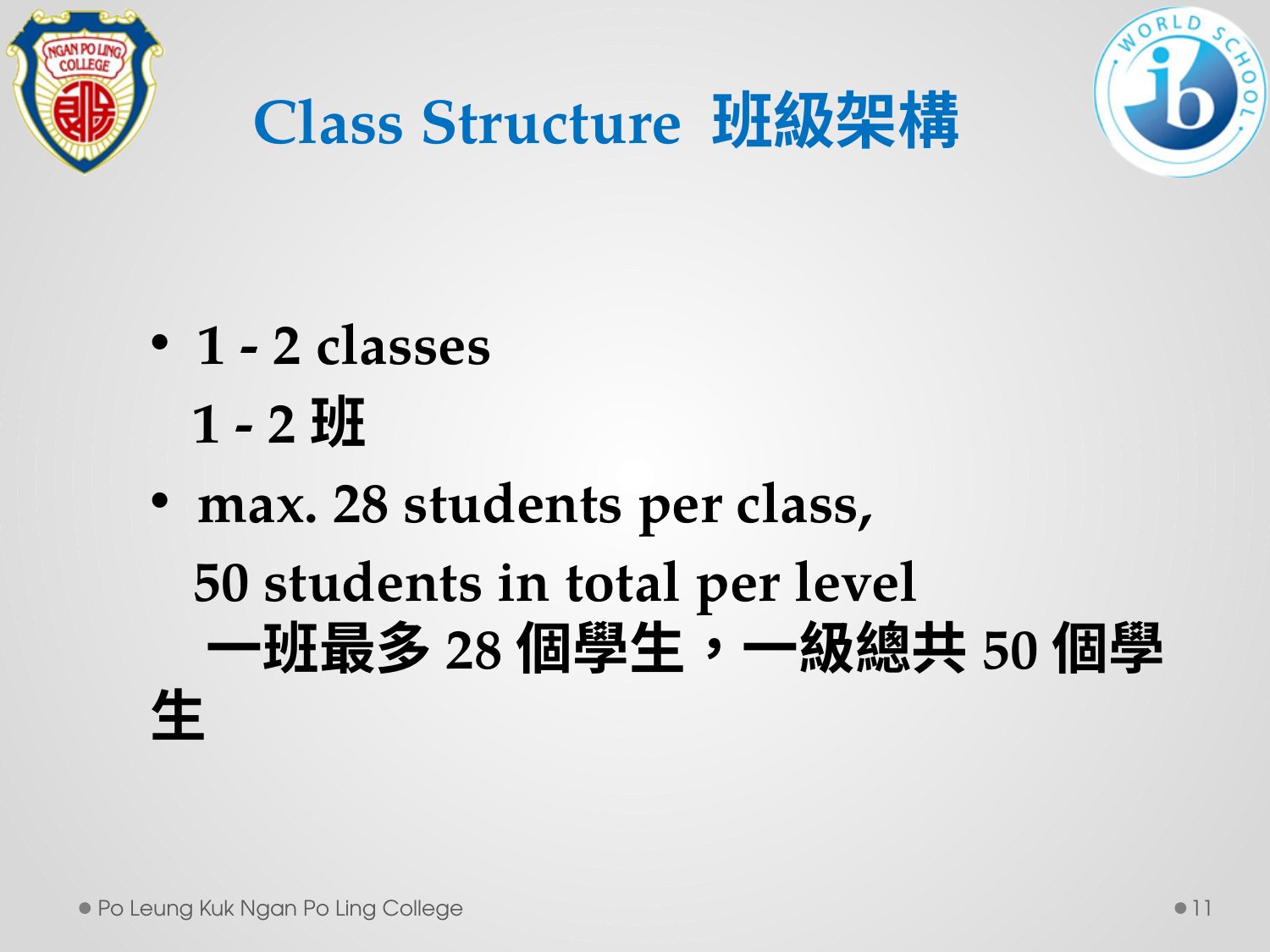

# Class Structure 班級架構

1 - 2 classes
   1 - 2班
max. 28 students per class,
   50 students in total per level
   一班最多28個學生，一級總共50個學生

Po Leung Kuk Ngan Po Ling College
11